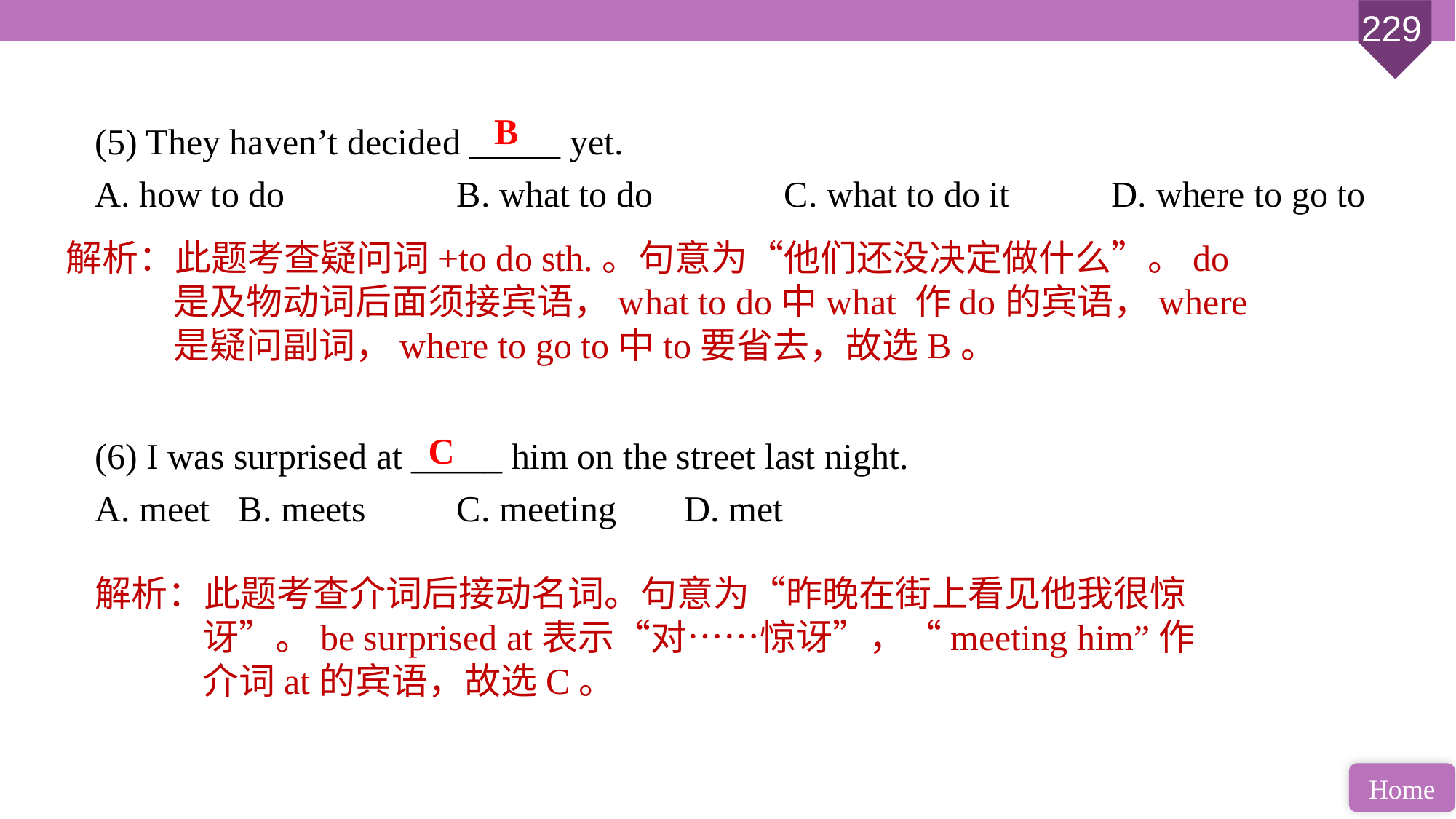

B
(5) They haven’t decided _____ yet.
A. how to do 		B. what to do 		C. what to do it 	D. where to go to

(6) I was surprised at _____ him on the street last night.
A. meet 	B. meets 	C. meeting	 D. met
解析：此题考查疑问词+to do sth.。句意为“他们还没决定做什么”。do是及物动词后面须接宾语，what to do中what 作do的宾语，where是疑问副词，where to go to中to要省去，故选B。
C
解析：此题考查介词后接动名词。句意为“昨晚在街上看见他我很惊讶”。be surprised at表示“对……惊讶”，“meeting him”作介词at的宾语，故选C。